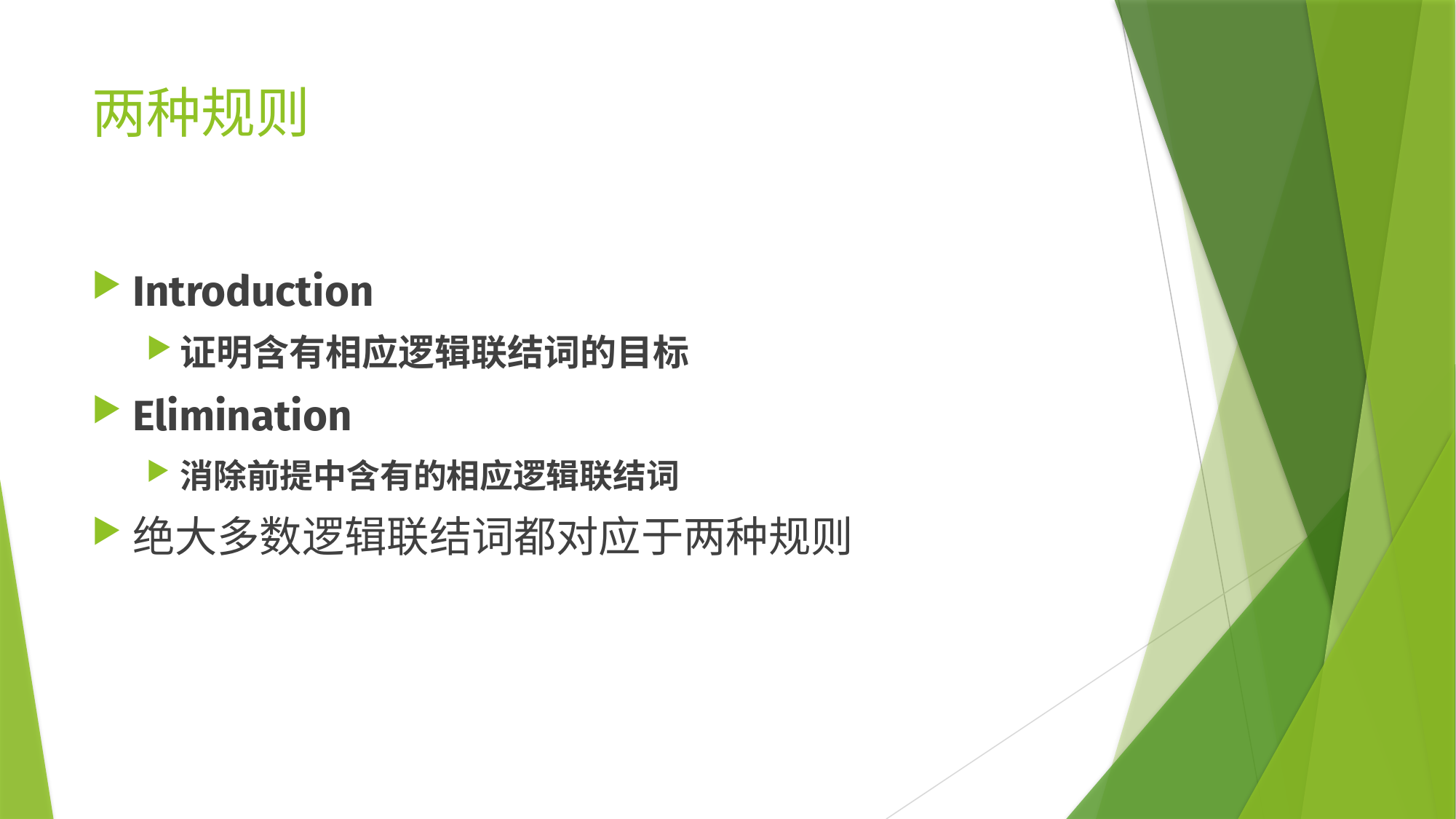

# 两种规则
Introduction
证明含有相应逻辑联结词的目标
Elimination
消除前提中含有的相应逻辑联结词
绝大多数逻辑联结词都对应于两种规则